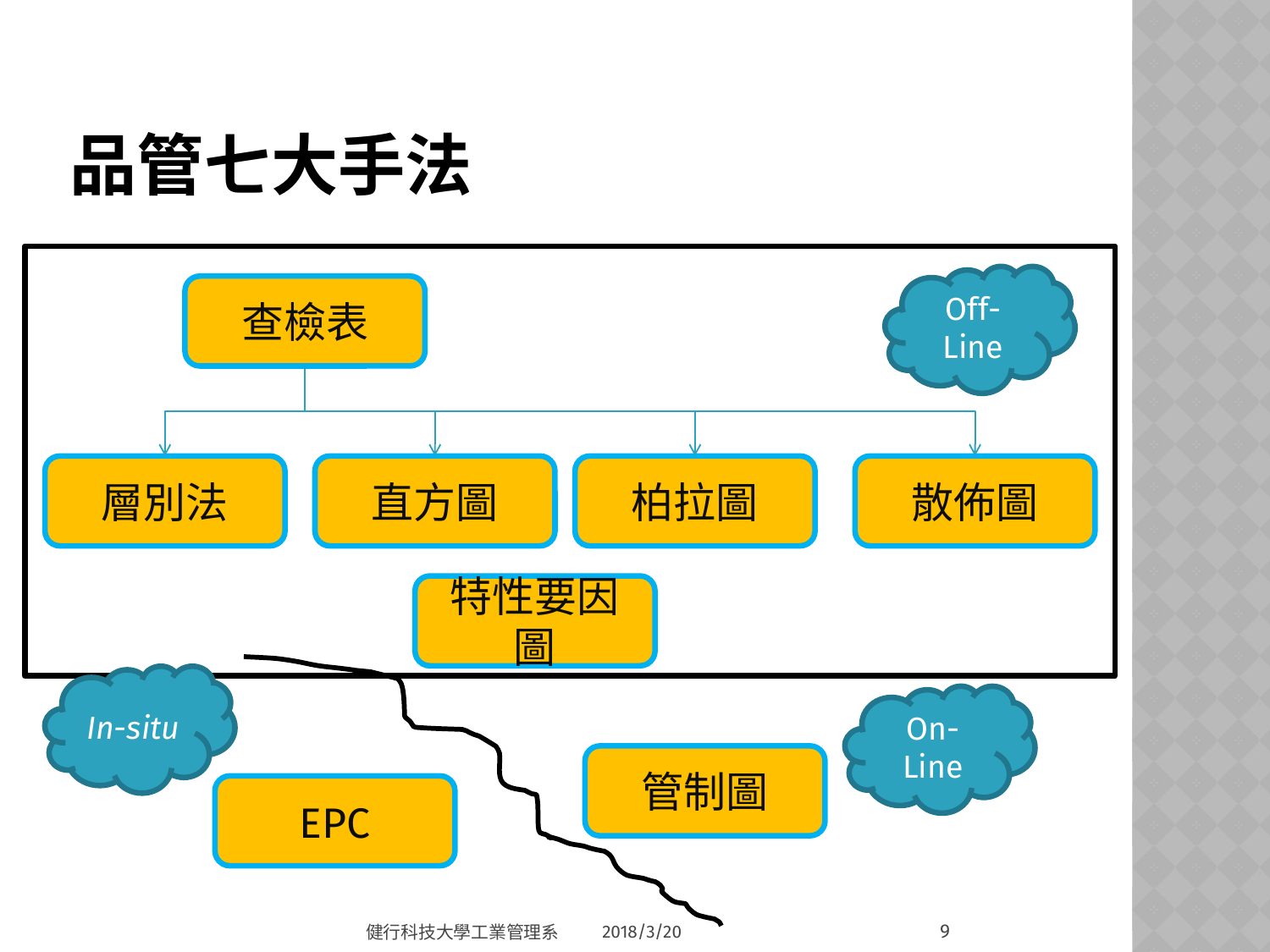

# 品管七大手法

Off-Line
查檢表
層別法
直方圖
柏拉圖
散佈圖
特性要因圖

In-situ
On-Line
管制圖
EPC
9
健行科技大學工業管理系
2018/3/20